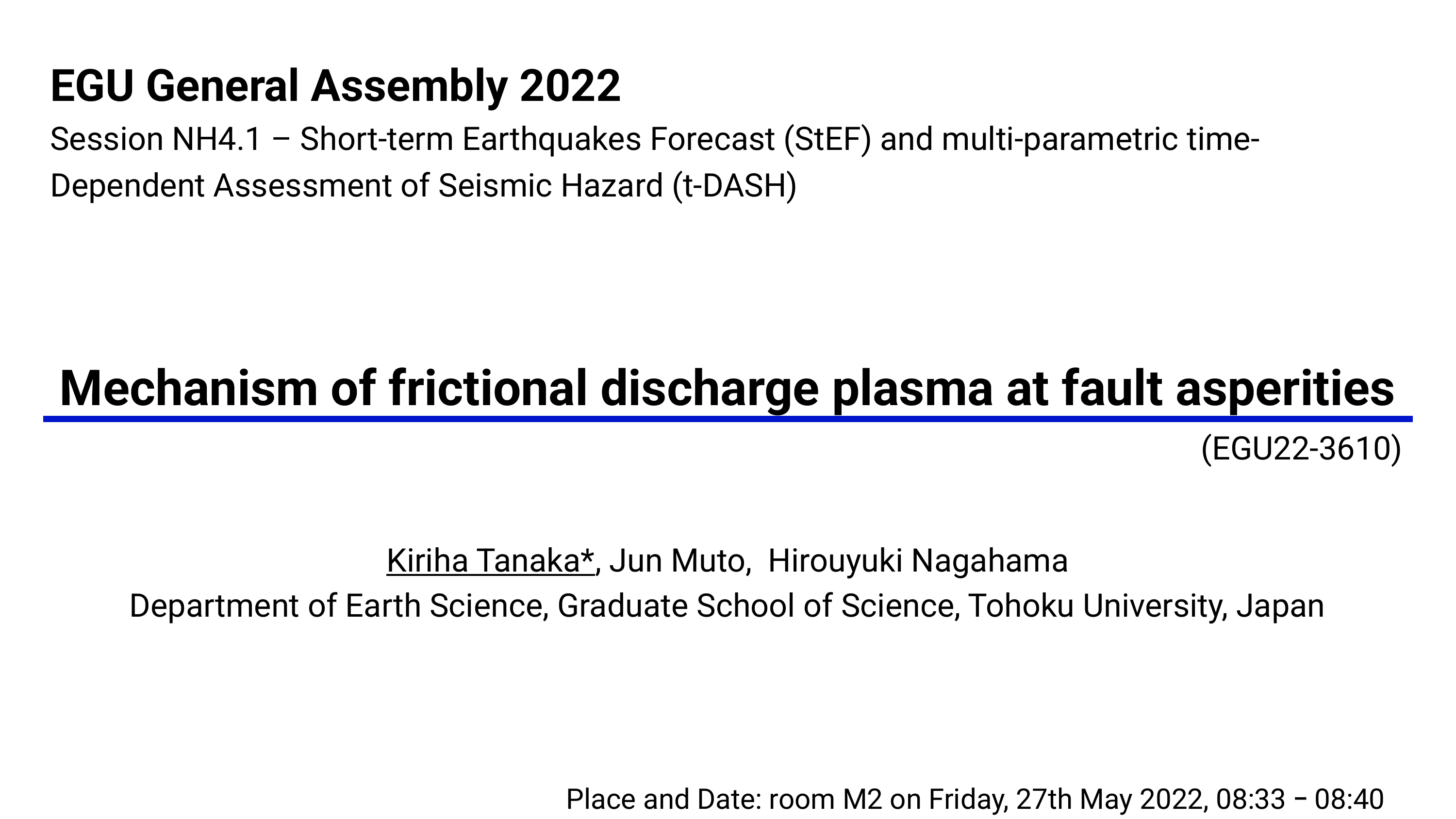

EGU General Assembly 2022
Session NH4.1 – Short-term Earthquakes Forecast (StEF) and multi-parametric time-Dependent Assessment of Seismic Hazard (t-DASH)
# Mechanism of frictional discharge plasma at fault asperities
(EGU22-3610)
Kiriha Tanaka*, Jun Muto,  Hirouyuki Nagahama
Department of Earth Science, Graduate School of Science, Tohoku University, Japan
Place and Date: room M2 on Friday, 27th May 2022, 08:33ｰ08:40 CEST